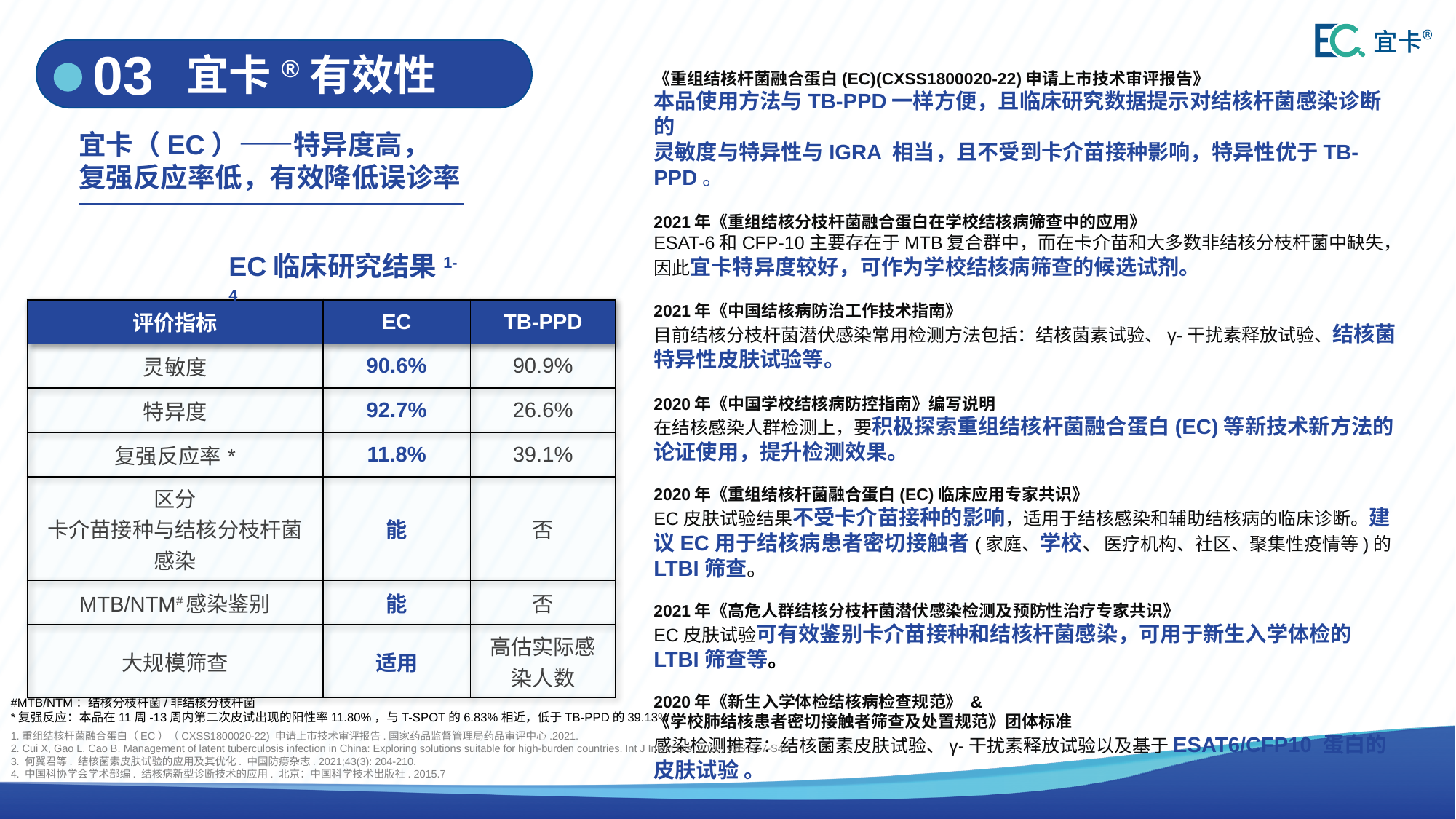

03

宜卡®有效性

《重组结核杆菌融合蛋白(EC)(CXSS1800020-22)申请上市技术审评报告》
本品使用方法与TB-PPD一样方便，且临床研究数据提示对结核杆菌感染诊断的
灵敏度与特异性与IGRA 相当，且不受到卡介苗接种影响，特异性优于TB-PPD。

2021年《重组结核分枝杆菌融合蛋白在学校结核病筛查中的应用》
ESAT-6和CFP-10主要存在于MTB复合群中，而在卡介苗和大多数非结核分枝杆菌中缺失，因此宜卡特异度较好，可作为学校结核病筛查的候选试剂。

2021年《中国结核病防治工作技术指南》
目前结核分枝杆菌潜伏感染常用检测方法包括：结核菌素试验、γ-干扰素释放试验、结核菌特异性皮肤试验等。

2020年《中国学校结核病防控指南》编写说明
在结核感染人群检测上，要积极探索重组结核杆菌融合蛋白(EC)等新技术新方法的论证使用，提升检测效果。

2020年《重组结核杆菌融合蛋白(EC)临床应用专家共识》
EC皮肤试验结果不受卡介苗接种的影响，适用于结核感染和辅助结核病的临床诊断。建议EC用于结核病患者密切接触者(家庭、学校、医疗机构、社区、聚集性疫情等)的LTBI筛查。

2021年《高危人群结核分枝杆菌潜伏感染检测及预防性治疗专家共识》
EC皮肤试验可有效鉴别卡介苗接种和结核杆菌感染，可用于新生入学体检的LTBI筛查等。

2020年《新生入学体检结核病检查规范》 &
《学校肺结核患者密切接触者筛查及处置规范》团体标准
感染检测推荐：结核菌素皮肤试验、γ-干扰素释放试验以及基于ESAT6/CFP10 蛋白的皮肤试验 。

宜卡（EC）——特异度高，
复强反应率低，有效降低误诊率
EC临床研究结果1-4
| 评价指标 | EC | TB-PPD |
| --- | --- | --- |
| 灵敏度 | 90.6% | 90.9% |
| 特异度 | 92.7% | 26.6% |
| 复强反应率\* | 11.8% | 39.1% |
| 区分 卡介苗接种与结核分枝杆菌感染 | 能 | 否 |
| MTB/NTM#感染鉴别 | 能 | 否 |
| 大规模筛查 | 适用 | 高估实际感染人数 |
#MTB/NTM：结核分枝杆菌/非结核分枝杆菌
*复强反应：本品在11周-13周内第二次皮试出现的阳性率11.80%，与T-SPOT的6.83%相近，低于TB-PPD的39.13%。
1.重组结核杆菌融合蛋白（EC）（CXSS1800020-22) 申请上市技术审评报告.国家药品监督管理局药品审评中心.2021.
2. Cui X, Gao L, Cao B. Management of latent tuberculosis infection in China: Exploring solutions suitable for high-burden countries. Int J Infect Dis. 2020; 92S:S37-S40.
3. 何翼君等. 结核菌素皮肤试验的应用及其优化. 中国防痨杂志. 2021;43(3): 204-210.
4. 中国科协学会学术部编. 结核病新型诊断技术的应用. 北京：中国科学技术出版社. 2015.7